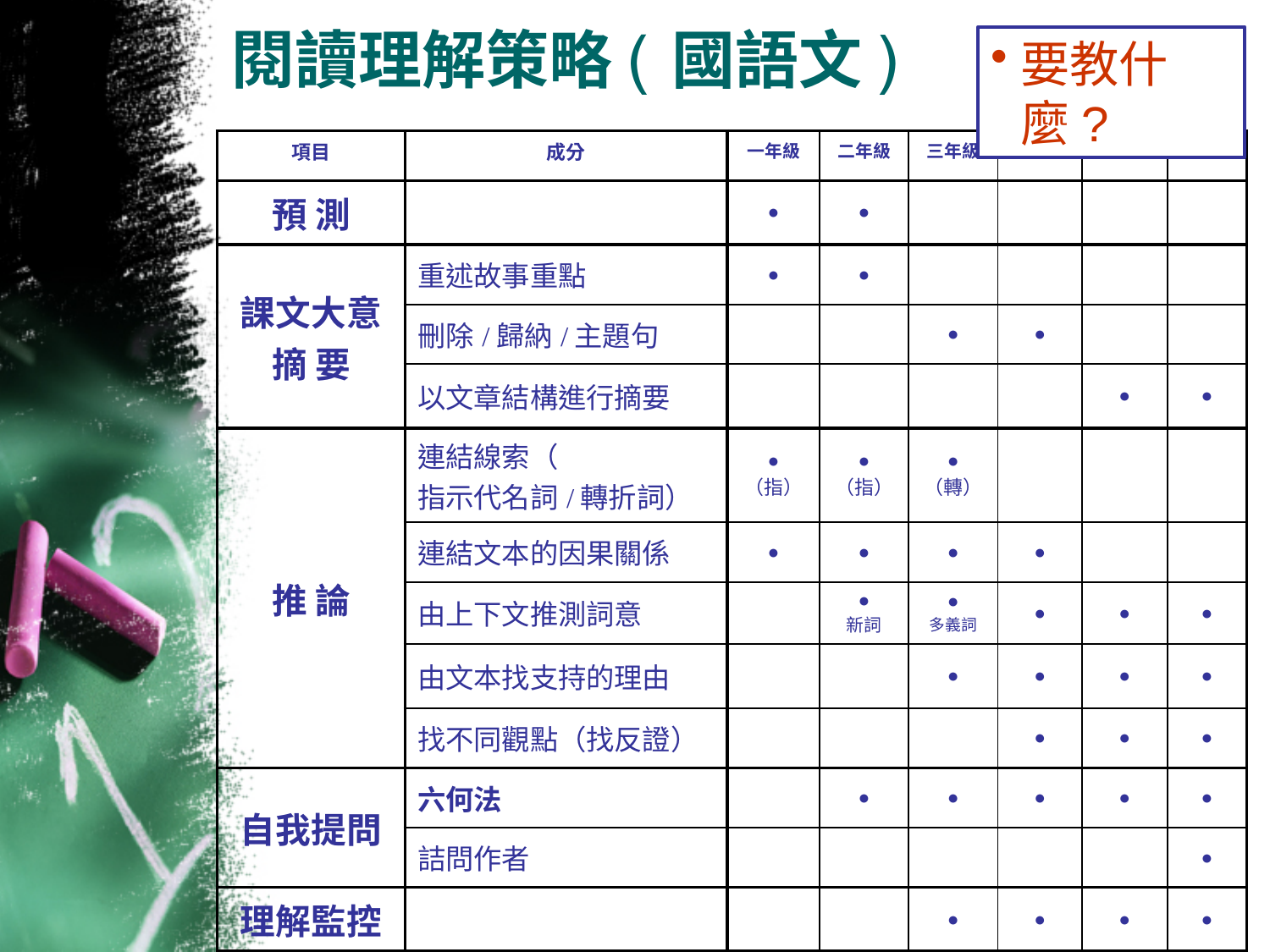

# 閱讀理解策略(國語文)
要教什麼?
| 項目 | 成分 | 一年級 | 二年級 | 三年級 | 四年級 | 五年級 | 六年級 |
| --- | --- | --- | --- | --- | --- | --- | --- |
| 預 測 |  | ● | ● |  |  |  |  |
| 課文大意 摘 要 | 重述故事重點 | ● | ● |  |  |  |  |
|  | 刪除/歸納/主題句 |  |  | ● | ● |  |  |
|  | 以文章結構進行摘要 |  |  |  |  | ● | ● |
| 推 論 | 連結線索（ 指示代名詞/轉折詞） | ● （指） | ● （指） | ● （轉） |  |  |  |
|  | 連結文本的因果關係 | ● | ● | ● | ● |  |  |
|  | 由上下文推測詞意 |  | ● 新詞 | ● 多義詞 | ● | ● | ● |
|  | 由文本找支持的理由 |  |  | ● | ● | ● | ● |
|  | 找不同觀點（找反證） |  |  |  | ● | ● | ● |
| 自我提問 | 六何法 |  | ● | ● | ● | ● | ● |
|  | 詰問作者 |  |  |  |  |  | ● |
| 理解監控 |  |  |  | ● | ● | ● | ● |